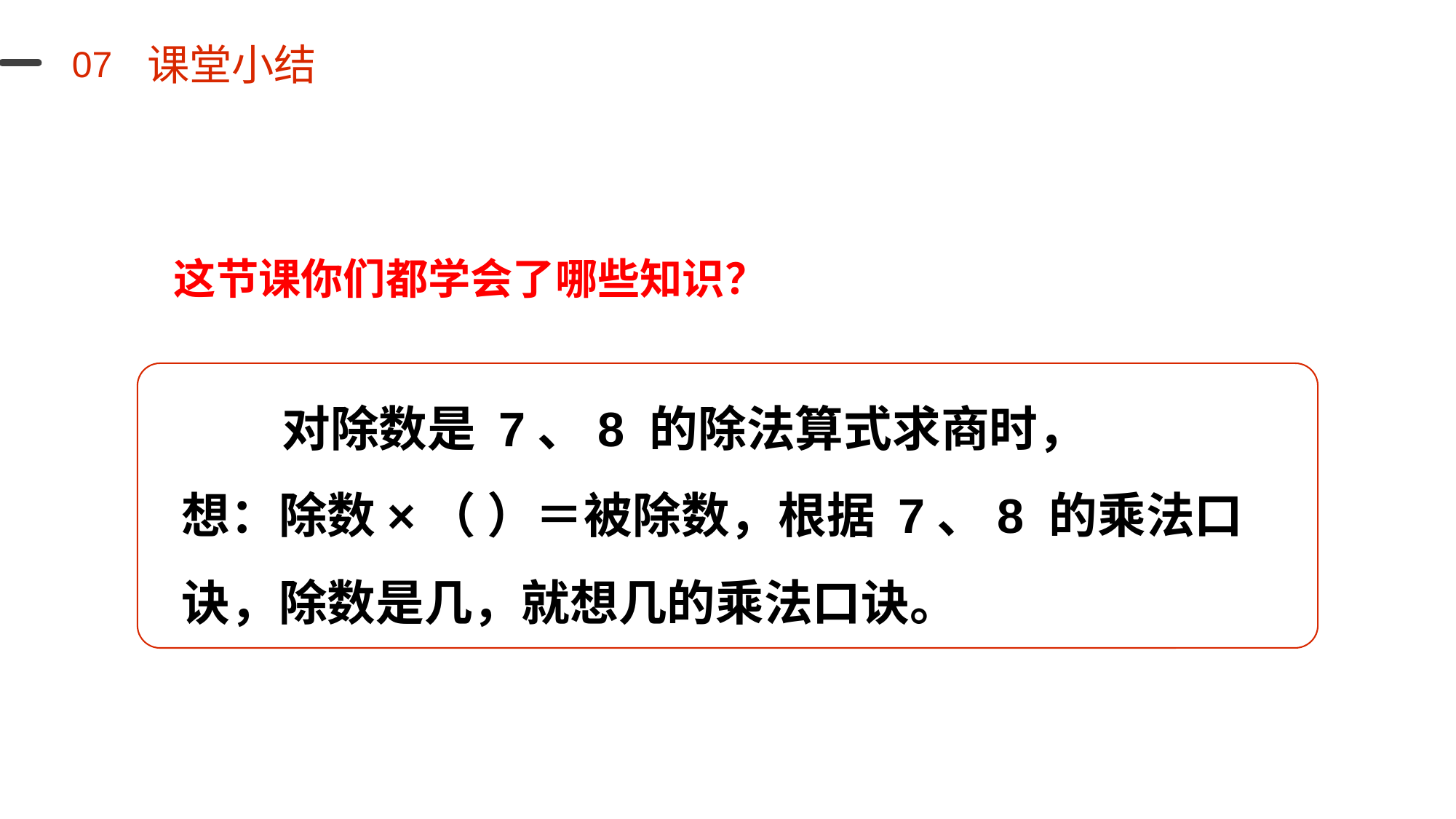

课堂小结
07
这节课你们都学会了哪些知识？
        对除数是 7、8 的除法算式求商时，
想：除数×（ ）＝被除数，根据 7、8 的乘法口诀，除数是几，就想几的乘法口诀。